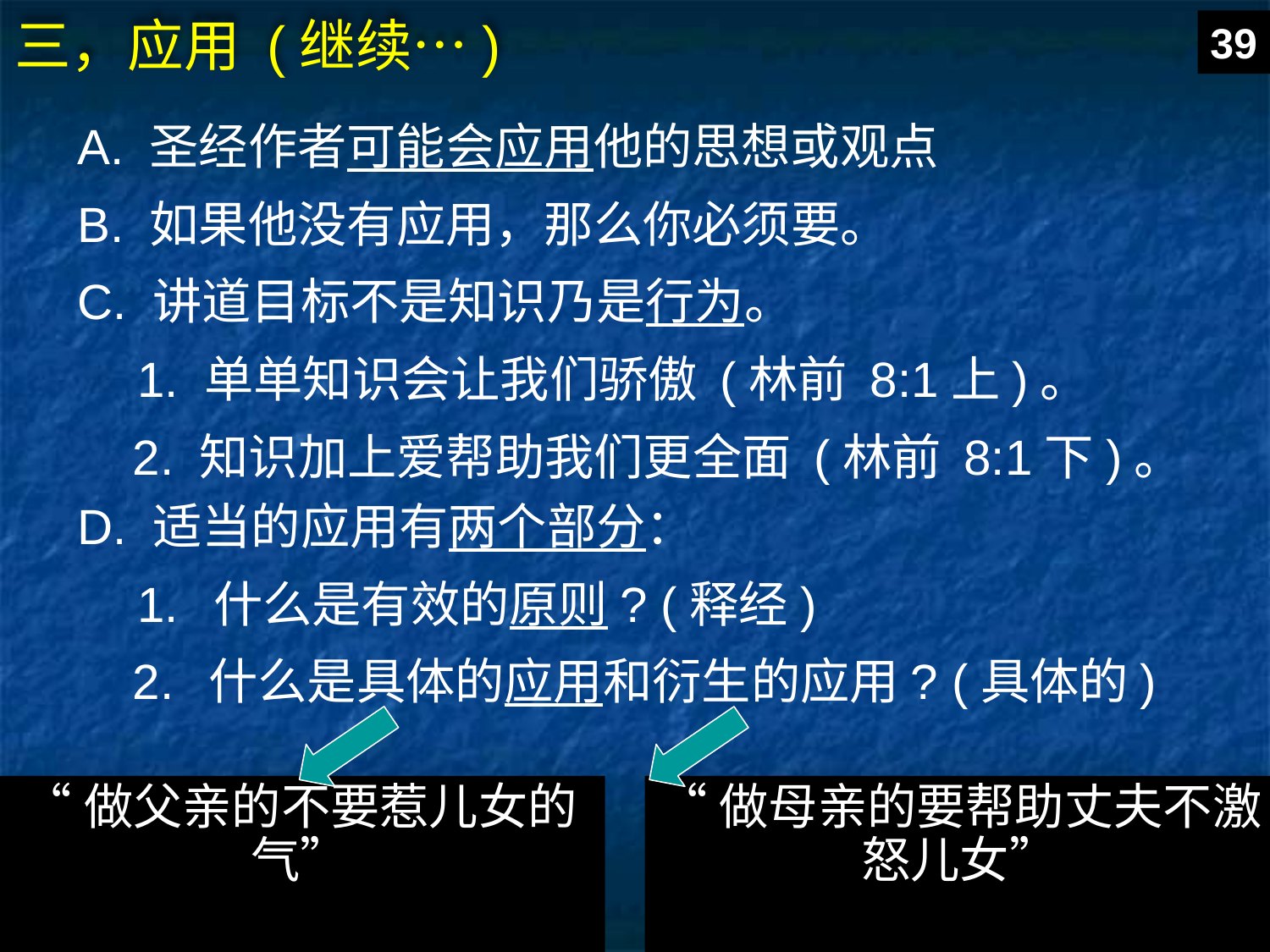

39
# 三，应用 (继续…)
A. 圣经作者可能会应用他的思想或观点
B. 如果他没有应用，那么你必须要。
C. 讲道目标不是知识乃是行为。
1. 单单知识会让我们骄傲 (林前 8:1上)。
2. 知识加上爱帮助我们更全面 (林前 8:1下)。
D. 适当的应用有两个部分：
1.	什么是有效的原则? (释经)
2.	什么是具体的应用和衍生的应用? (具体的)

“做父亲的不要惹儿女的气”
“做母亲的要帮助丈夫不激怒儿女”